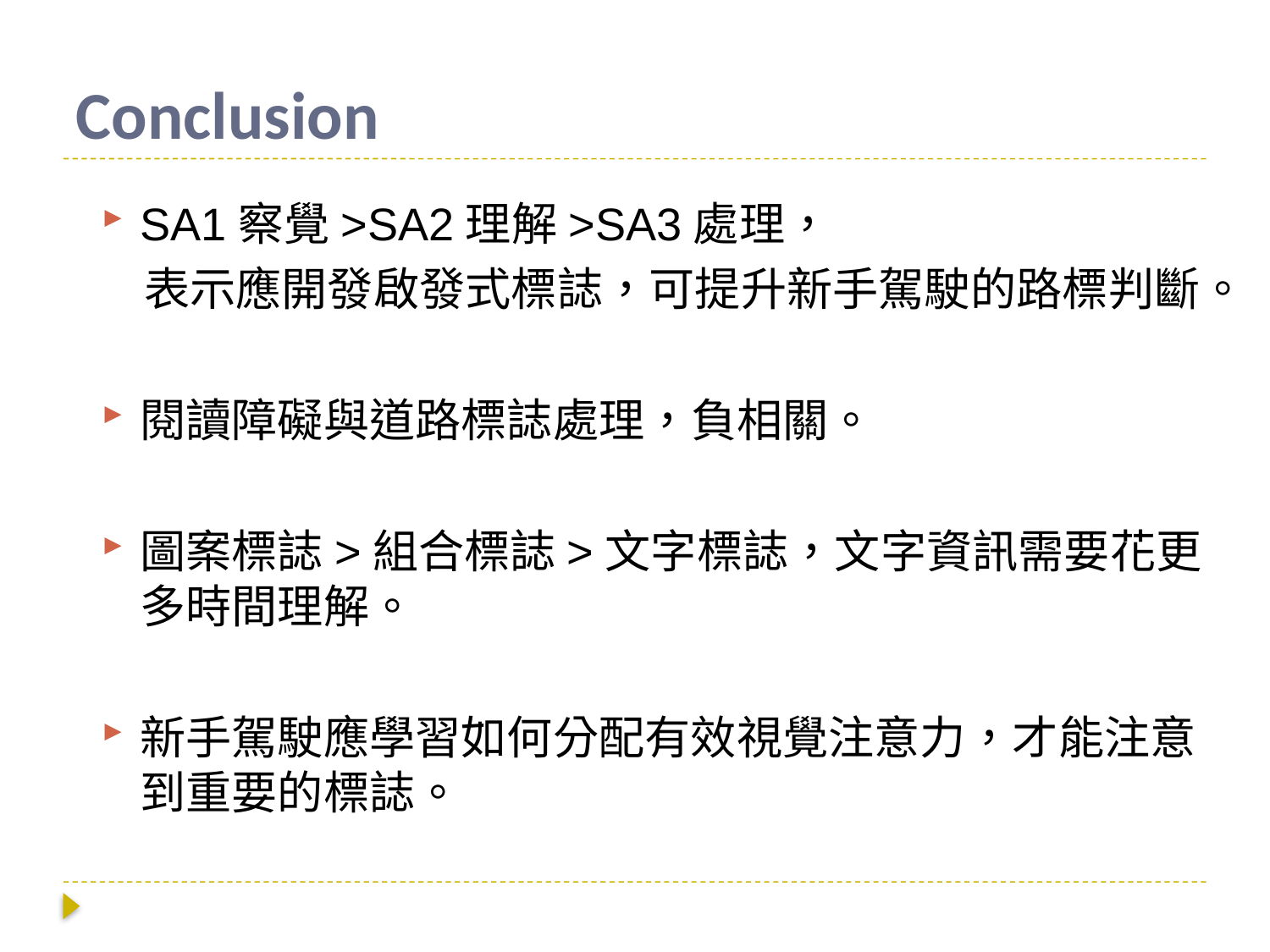

# Conclusion
SA1察覺>SA2理解>SA3處理，
   表示應開發啟發式標誌，可提升新手駕駛的路標判斷。

閱讀障礙與道路標誌處理，負相關。

圖案標誌>組合標誌>文字標誌，文字資訊需要花更多時間理解。

新手駕駛應學習如何分配有效視覺注意力，才能注意到重要的標誌。